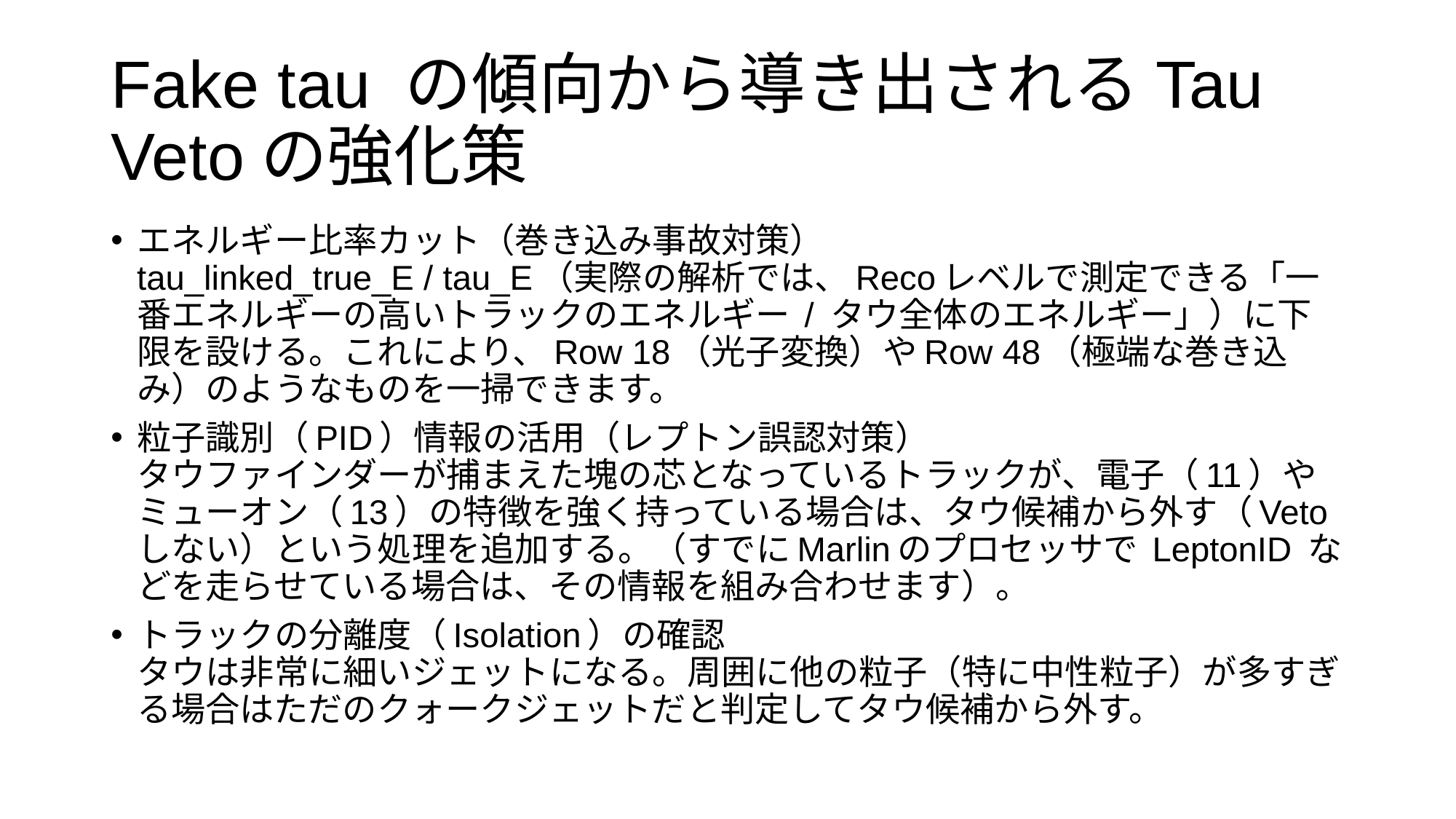

# Fake tau の傾向から導き出されるTau Vetoの強化策
エネルギー比率カット（巻き込み事故対策）
tau_linked_true_E / tau_E（実際の解析では、Recoレベルで測定できる「一番エネルギーの高いトラックのエネルギー / タウ全体のエネルギー」）に下限を設ける。これにより、Row 18（光子変換）やRow 48（極端な巻き込み）のようなものを一掃できます。
粒子識別（PID）情報の活用（レプトン誤認対策）
タウファインダーが捕まえた塊の芯となっているトラックが、電子（11）やミューオン（13）の特徴を強く持っている場合は、タウ候補から外す（Vetoしない）という処理を追加する。（すでにMarlinのプロセッサで LeptonID などを走らせている場合は、その情報を組み合わせます）。
トラックの分離度（Isolation）の確認
タウは非常に細いジェットになる。周囲に他の粒子（特に中性粒子）が多すぎる場合はただのクォークジェットだと判定してタウ候補から外す。